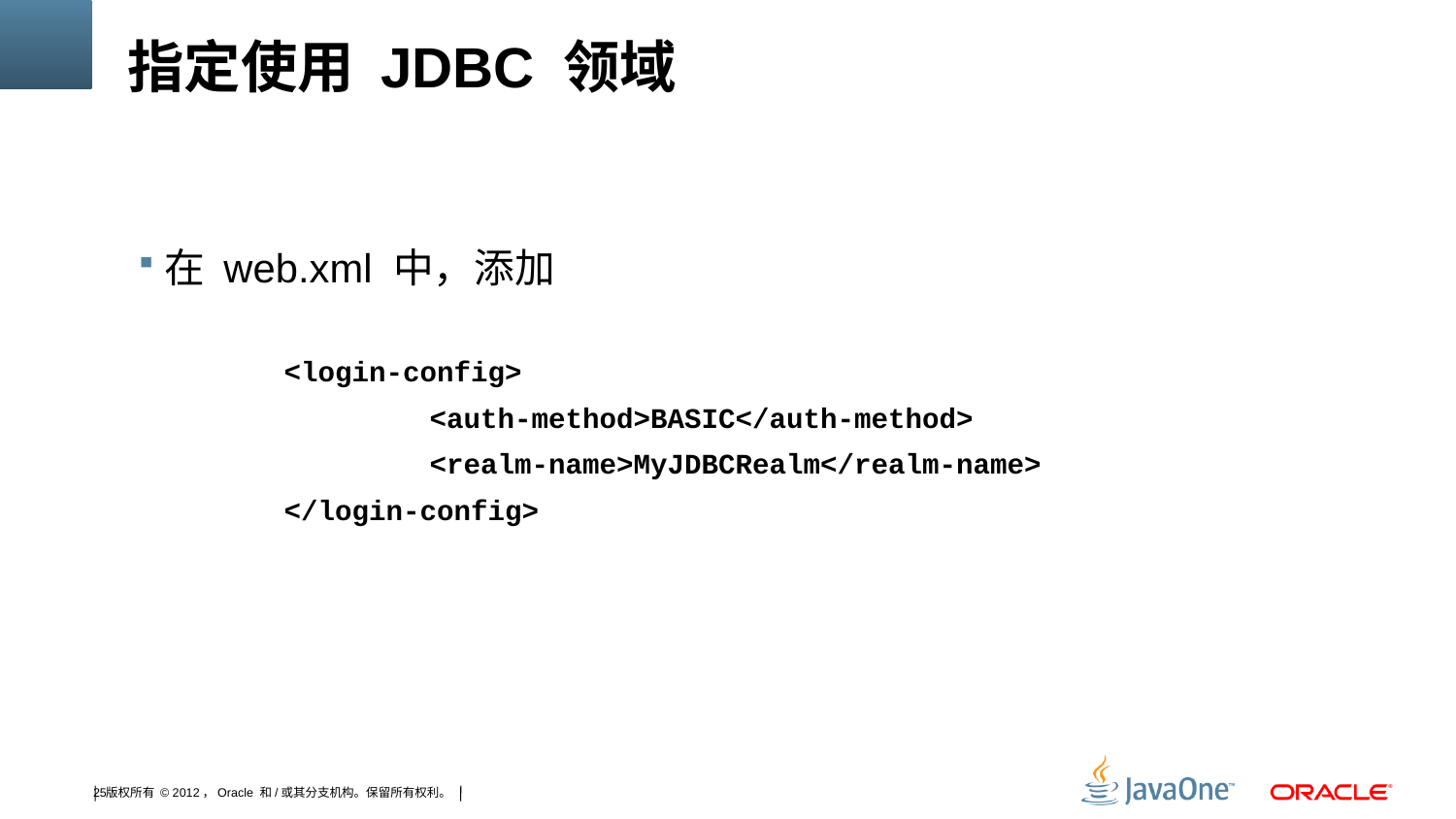

# 指定使用 JDBC 领域

在 web.xml 中，添加

	<login-config>
		<auth-method>BASIC</auth-method>
		<realm-name>MyJDBCRealm</realm-name>
	</login-config>